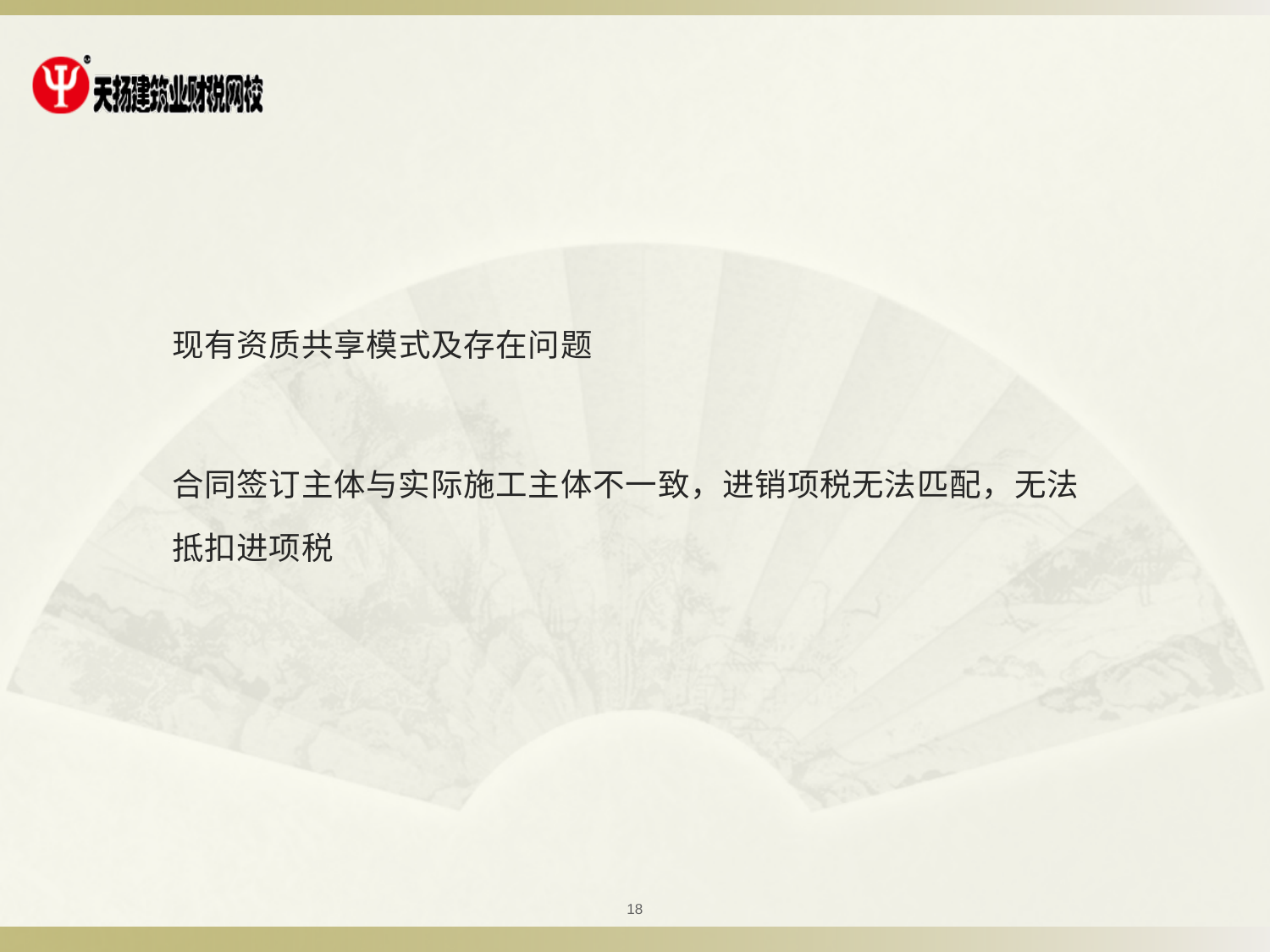

现有资质共享模式及存在问题

合同签订主体与实际施工主体不一致，进销项税无法匹配，无法抵扣进项税
18